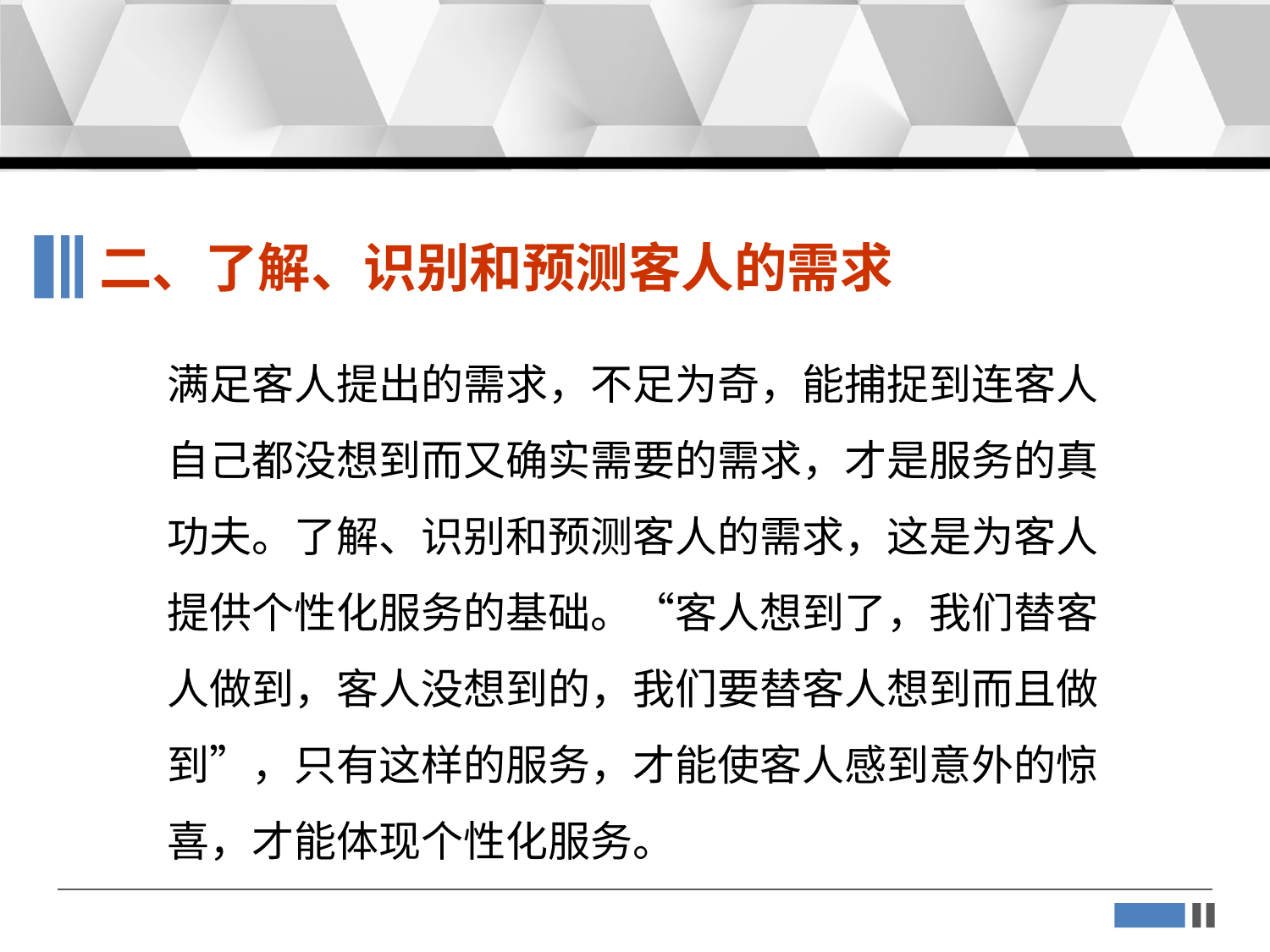

二、了解、识别和预测客人的需求

满足客人提出的需求，不足为奇，能捕捉到连客人自己都没想到而又确实需要的需求，才是服务的真功夫。了解、识别和预测客人的需求，这是为客人提供个性化服务的基础。“客人想到了，我们替客人做到，客人没想到的，我们要替客人想到而且做到”，只有这样的服务，才能使客人感到意外的惊喜，才能体现个性化服务。